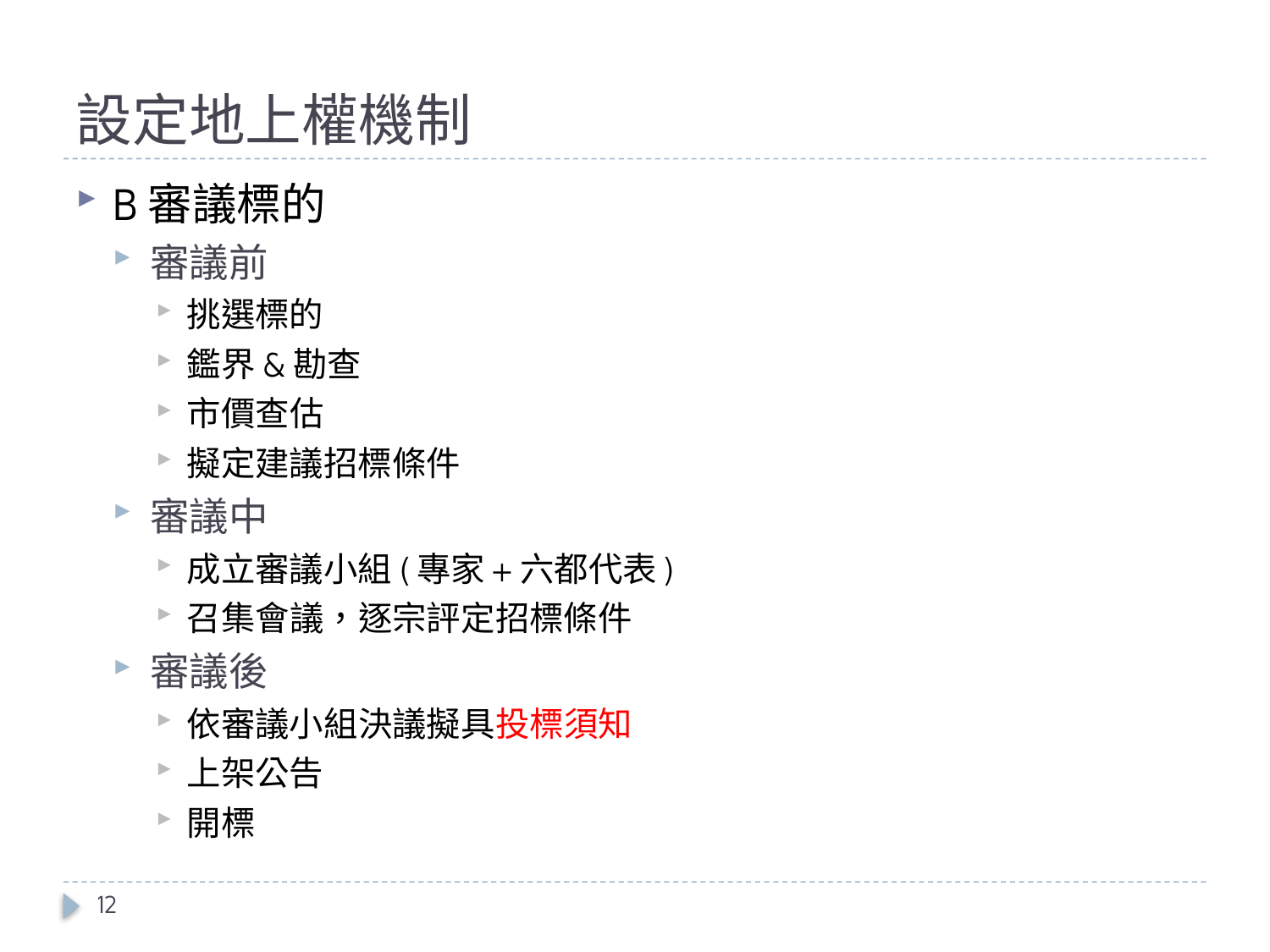

# 設定地上權機制
B審議標的
審議前
挑選標的
鑑界&勘查
市價查估
擬定建議招標條件
審議中
成立審議小組(專家+六都代表)
召集會議，逐宗評定招標條件
審議後
依審議小組決議擬具投標須知
上架公告
開標
12